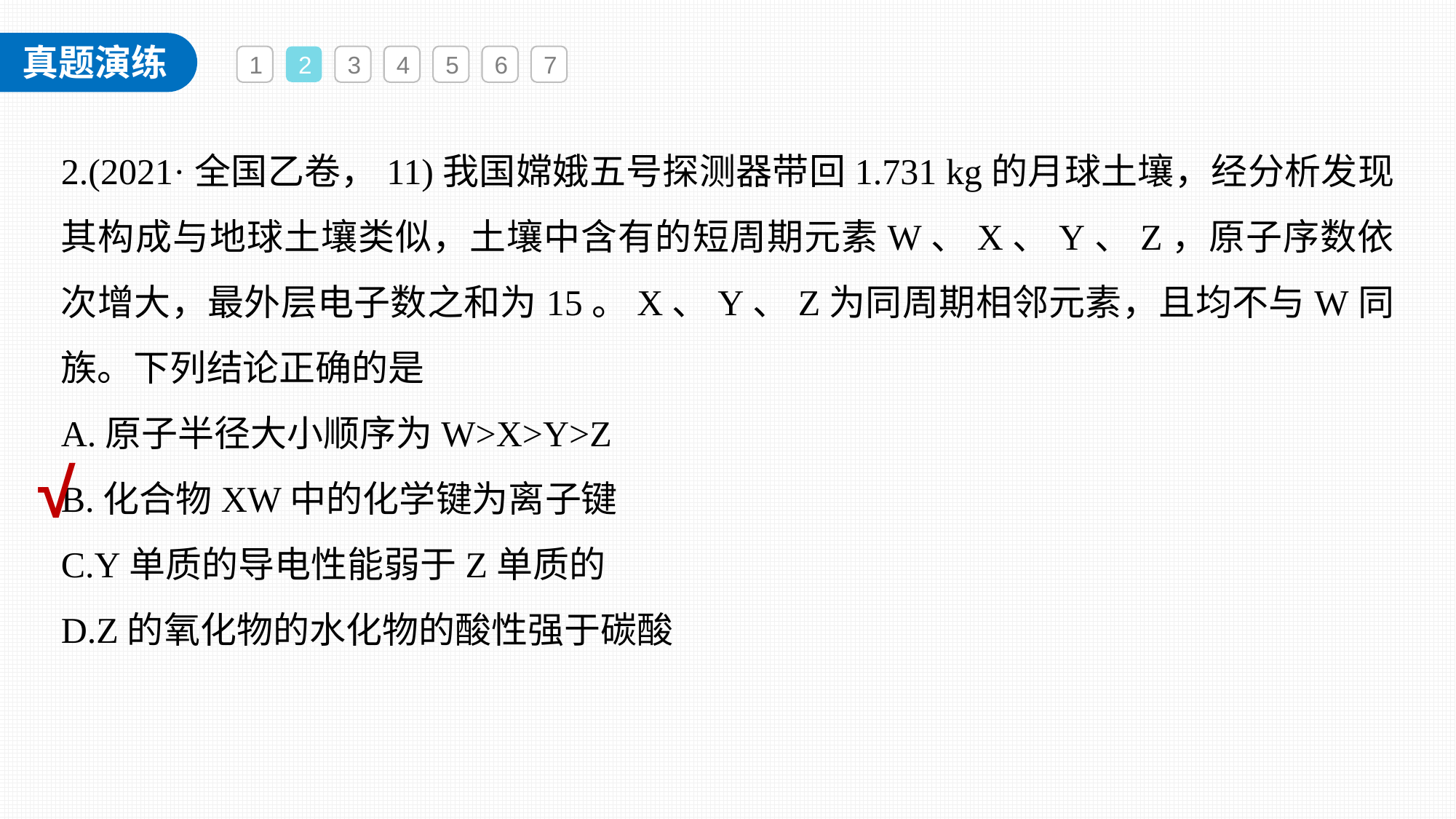

1
2
3
4
5
6
7
2.(2021·全国乙卷，11)我国嫦娥五号探测器带回1.731 kg的月球土壤，经分析发现其构成与地球土壤类似，土壤中含有的短周期元素W、X、Y、Z，原子序数依次增大，最外层电子数之和为15。X、Y、Z为同周期相邻元素，且均不与W同族。下列结论正确的是
A.原子半径大小顺序为W>X>Y>Z
B.化合物XW中的化学键为离子键
C.Y单质的导电性能弱于Z单质的
D.Z的氧化物的水化物的酸性强于碳酸
√